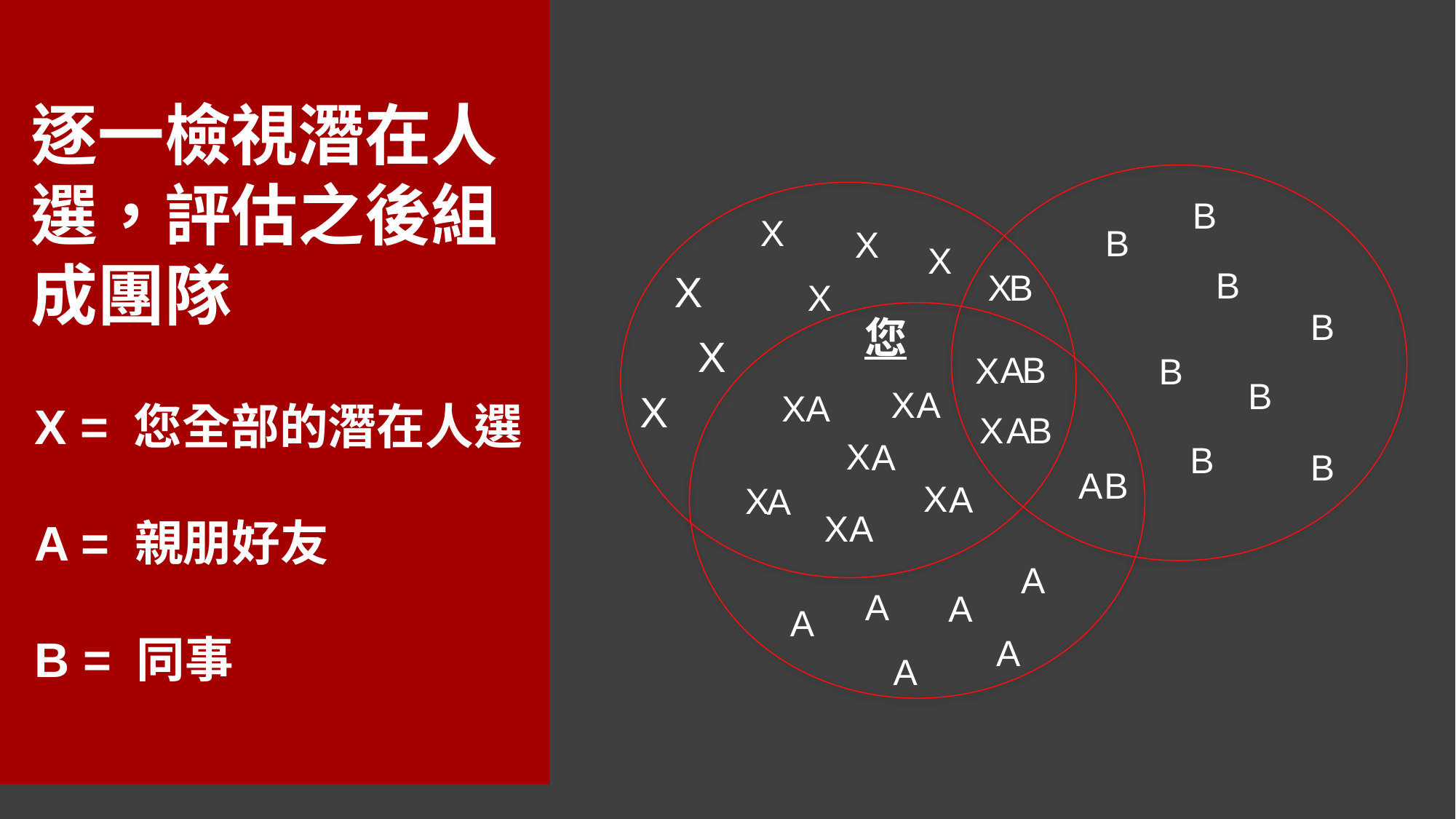

逐一檢視潛在人選，評估之後組成團隊

B
X
B
X
X
B
X
X
B
X
B

您
X
B
A
X

X = 您全部的潛在人選

A = 親朋好友

B = 同事
B
B
X
A
X
X
A
A
X
B
X
A
B
B
A
B
X
A
X
A
X
A
A
A
A
A
A
A